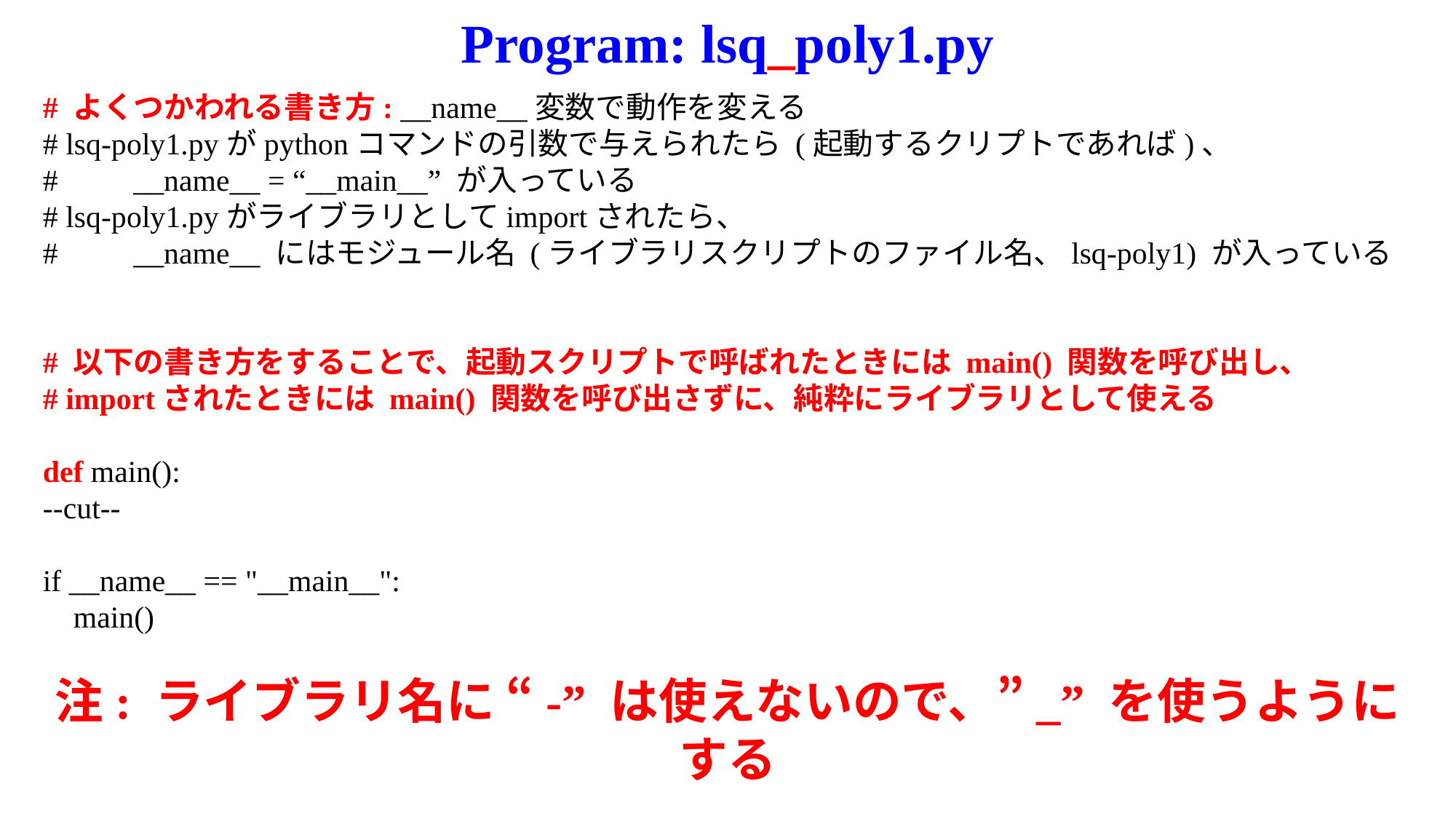

Program: lsq_poly1.py
# よくつかわれる書き方: __name__変数で動作を変える
# lsq-poly1.pyがpythonコマンドの引数で与えられたら (起動するクリプトであれば)、 #　　__name__ = “__main__” が入っている
# lsq-poly1.pyがライブラリとしてimportされたら、
#　　__name__ にはモジュール名 (ライブラリスクリプトのファイル名、lsq-poly1) が入っている

# 以下の書き方をすることで、起動スクリプトで呼ばれたときには main() 関数を呼び出し、
# importされたときには main() 関数を呼び出さずに、純粋にライブラリとして使える

def main():
--cut--

if __name__ == "__main__":
    main()

注: ライブラリ名に “-” は使えないので、”_” を使うようにする